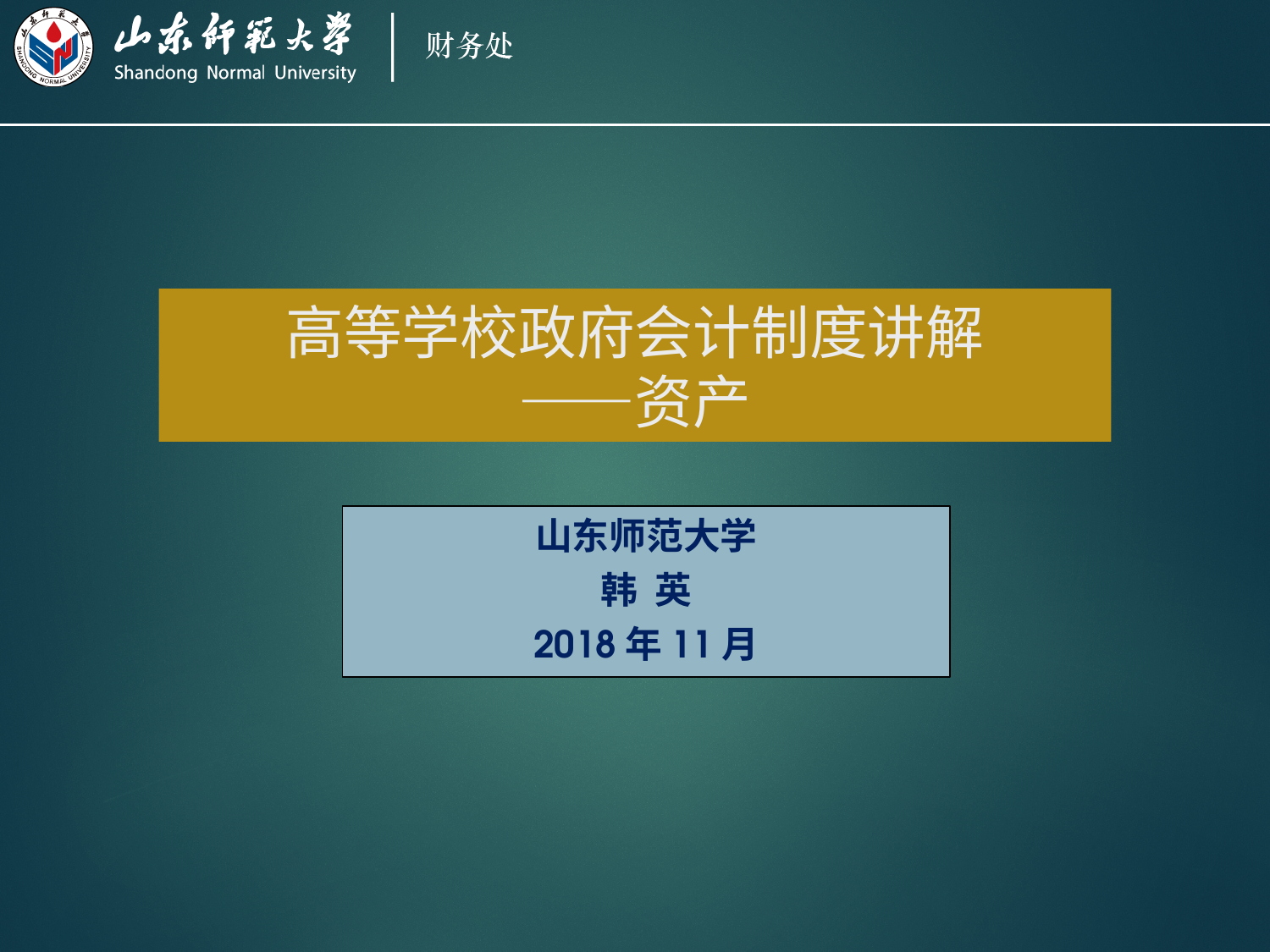

# 高等学校政府会计制度讲解 ——资产
山东师范大学
韩  英
2018年11月